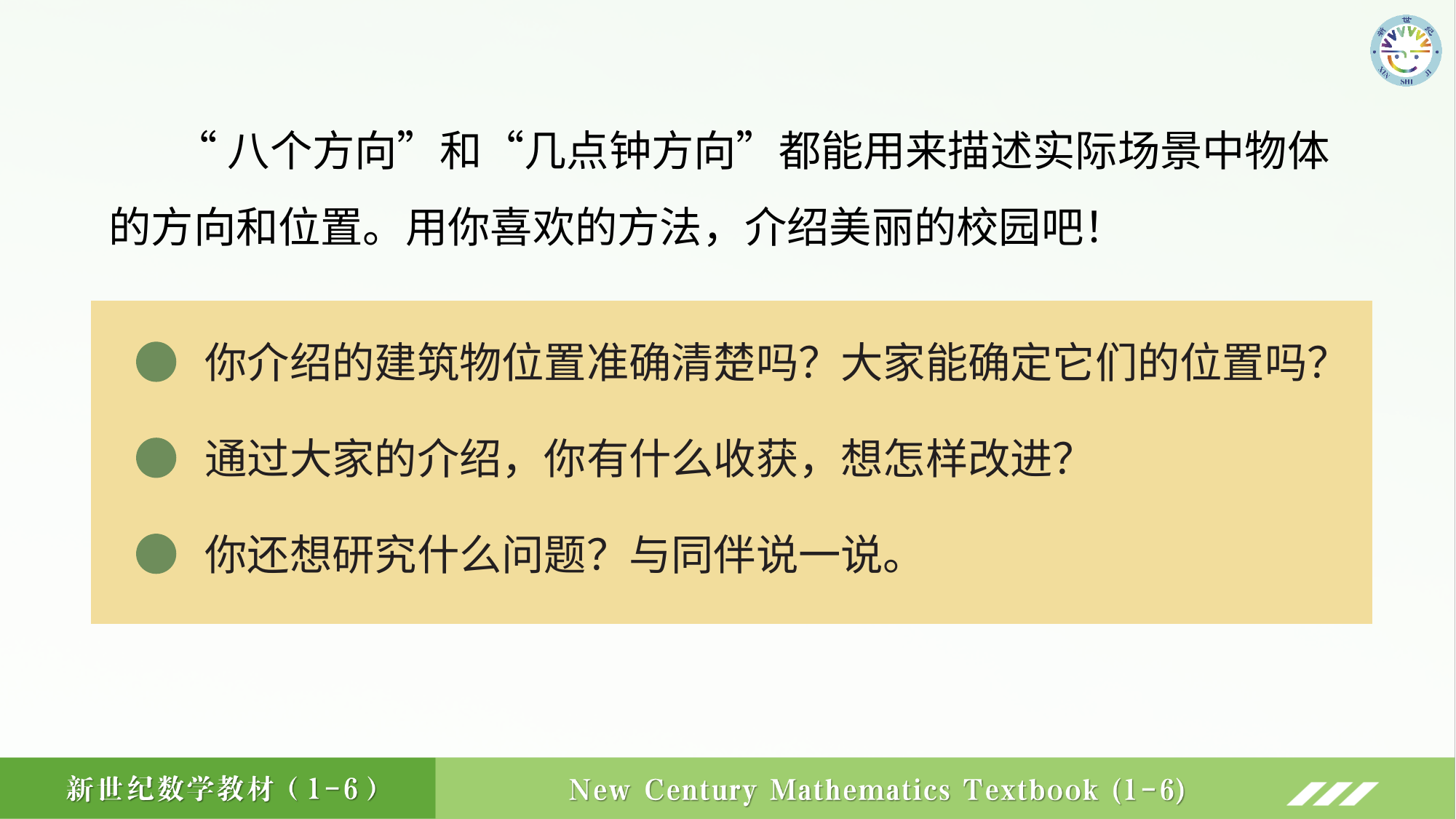

“八个方向”和“几点钟方向”都能用来描述实际场景中物体的方向和位置。用你喜欢的方法，介绍美丽的校园吧！

你介绍的建筑物位置准确清楚吗？大家能确定它们的位置吗？

通过大家的介绍，你有什么收获，想怎样改进？

你还想研究什么问题？与同伴说一说。